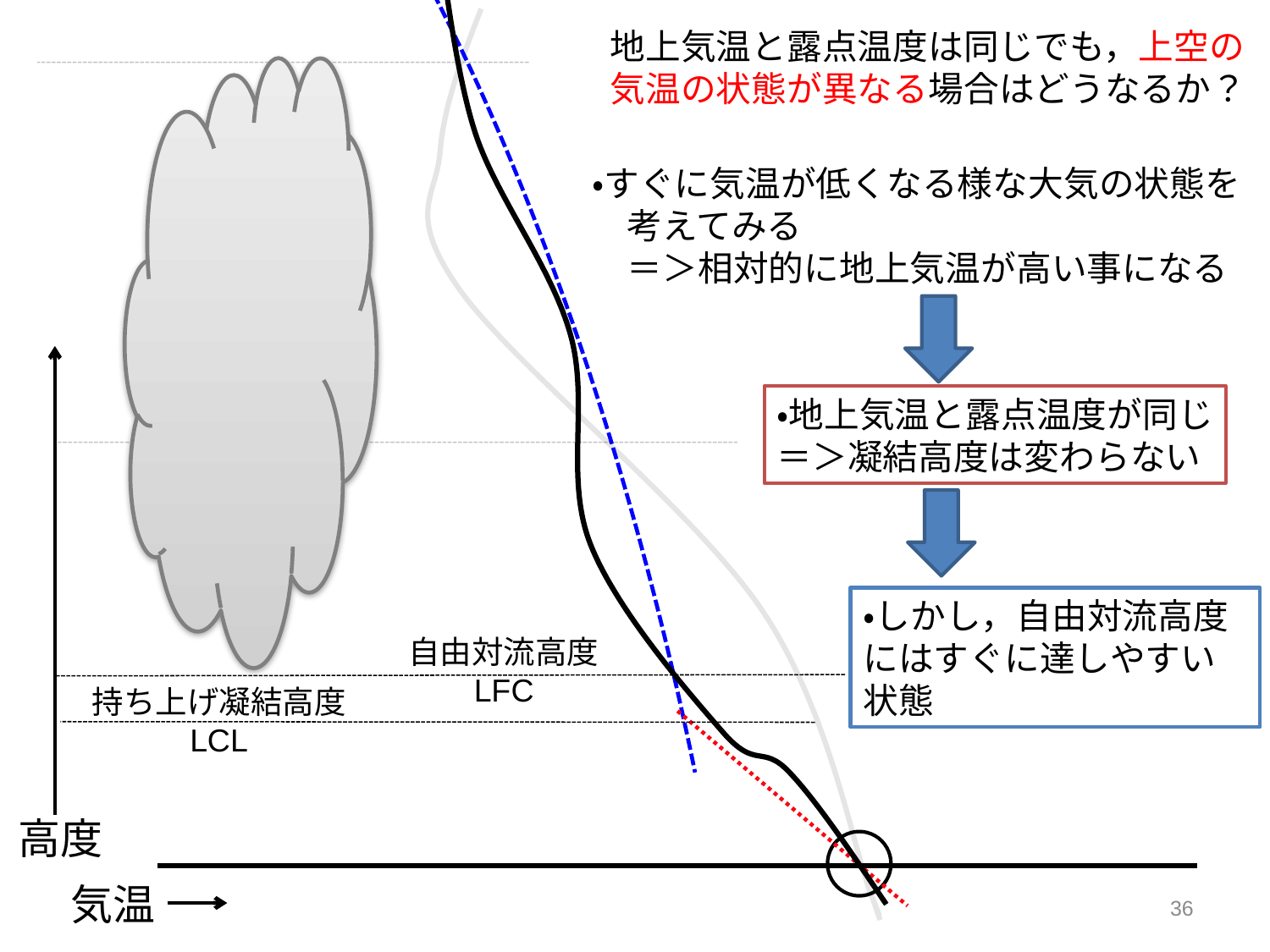

地上気温と露点温度は同じでも，上空の
気温の状態が異なる場合はどうなるか？

・すぐに気温が低くなる様な大気の状態を
　考えてみる
　＝＞相対的に地上気温が高い事になる

・地上気温と露点温度が同じ
＝＞凝結高度は変わらない

・しかし，自由対流高度にはすぐに達しやすい状態
自由対流高度
LFC
持ち上げ凝結高度
LCL
高度

気温
36